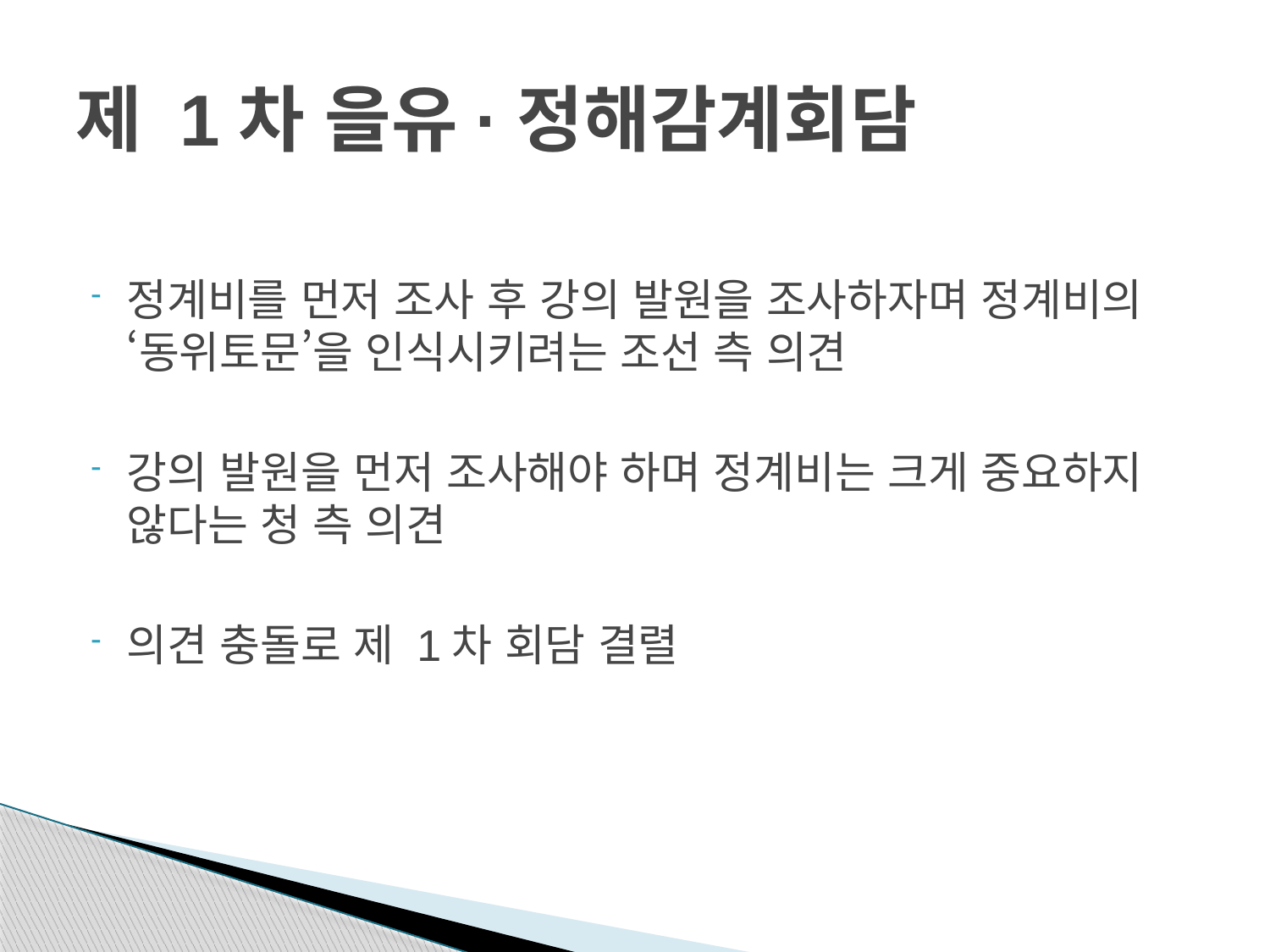

# 제 1차 을유·정해감계회담

정계비를 먼저 조사 후 강의 발원을 조사하자며 정계비의 ‘동위토문’을 인식시키려는 조선 측 의견

강의 발원을 먼저 조사해야 하며 정계비는 크게 중요하지 않다는 청 측 의견

의견 충돌로 제 1차 회담 결렬